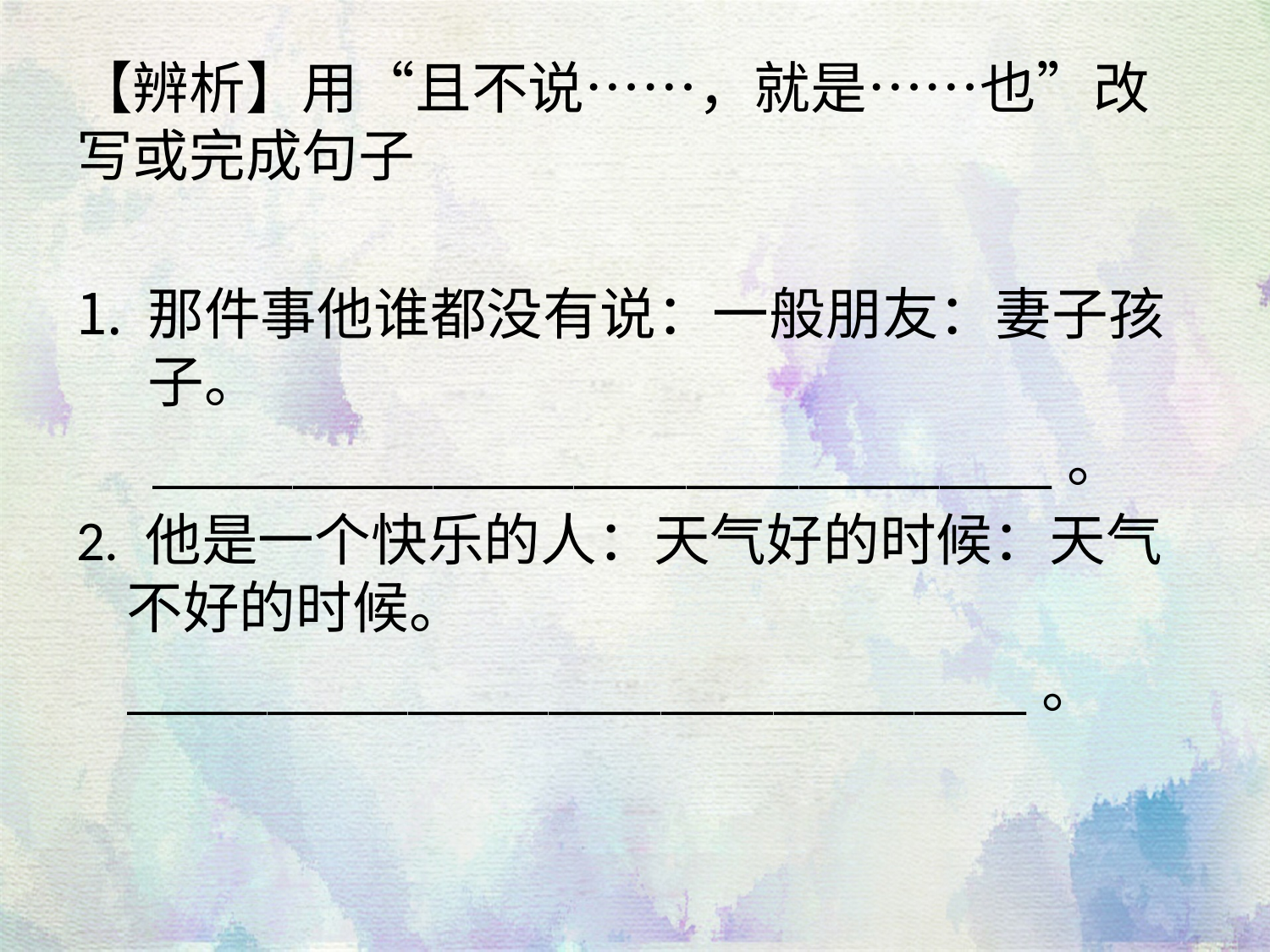

【辨析】用“且不说……，就是……也”改写或完成句子

那件事他谁都没有说：一般朋友：妻子孩子。
      ________________________________。
2. 他是一个快乐的人：天气好的时候：天气  不好的时候。
    ________________________________。